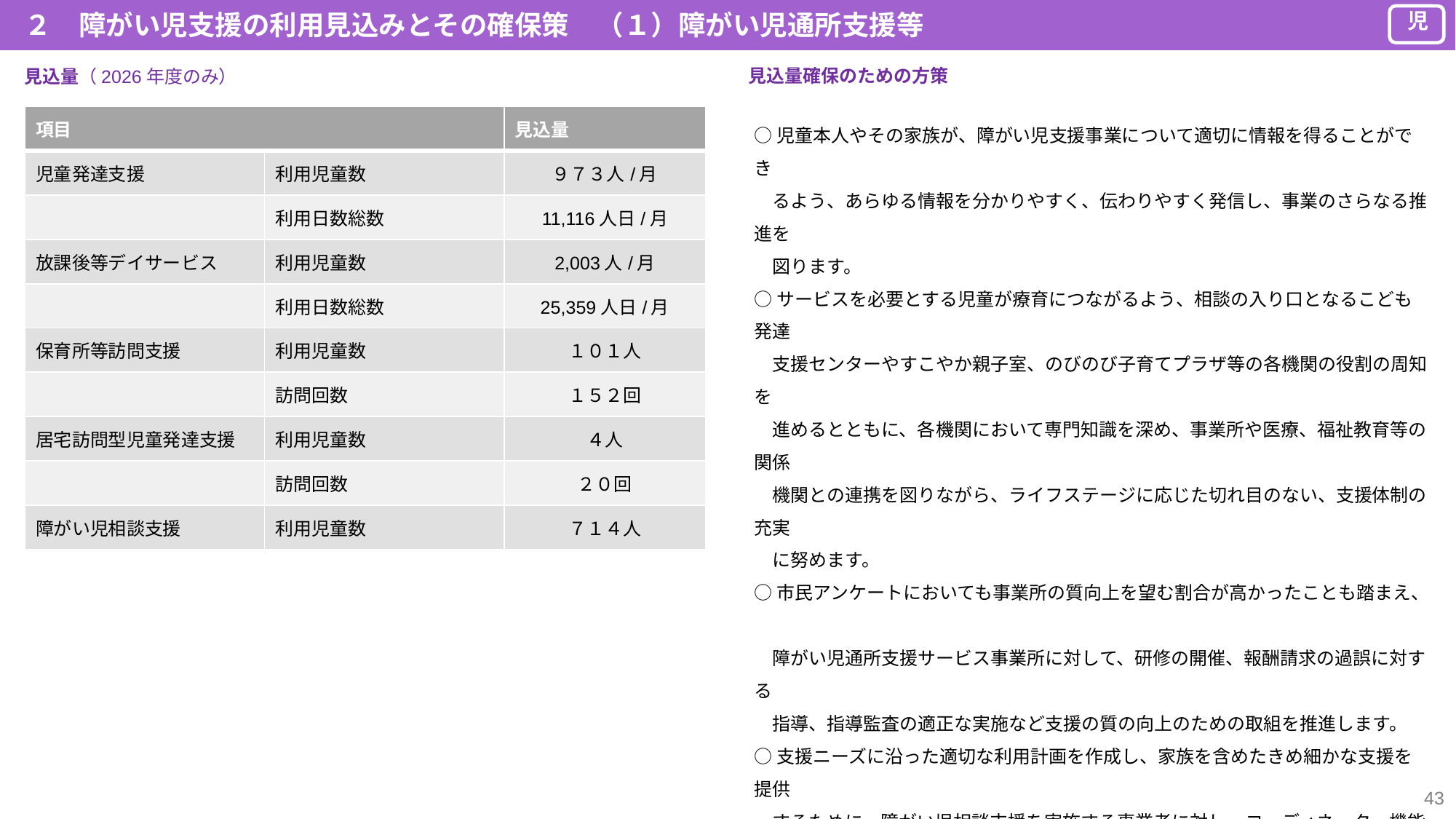

２　障がい児支援の利用見込みとその確保策　（１）障がい児通所支援等
児

見込量確保のための方策
見込量（2026年度のみ）
| 項目 |  | 見込量 |
| --- | --- | --- |
| 児童発達支援 | 利用児童数 | ９７３人/月 |
|  | 利用日数総数 | 11,116人日/月 |
| 放課後等デイサービス | 利用児童数 | 2,003人/月 |
|  | 利用日数総数 | 25,359人日/月 |
| 保育所等訪問支援 | 利用児童数 | １０１人 |
|  | 訪問回数 | １５２回 |
| 居宅訪問型児童発達支援 | 利用児童数 | ４人 |
|  | 訪問回数 | ２０回 |
| 障がい児相談支援 | 利用児童数 | ７１４人 |
○児童本人やその家族が、障がい児支援事業について適切に情報を得ることができ
　るよう、あらゆる情報を分かりやすく、伝わりやすく発信し、事業のさらなる推進を
　図ります。
○サービスを必要とする児童が療育につながるよう、相談の入り口となるこども発達
　支援センターやすこやか親子室、のびのび子育てプラザ等の各機関の役割の周知を
　進めるとともに、各機関において専門知識を深め、事業所や医療、福祉教育等の関係
　機関との連携を図りながら、ライフステージに応じた切れ目のない、支援体制の充実
　に努めます。
○市民アンケートにおいても事業所の質向上を望む割合が高かったことも踏まえ、
　障がい児通所支援サービス事業所に対して、研修の開催、報酬請求の過誤に対する
　指導、指導監査の適正な実施など支援の質の向上のための取組を推進します。
○支援ニーズに沿った適切な利用計画を作成し、家族を含めたきめ細かな支援を提供
　するために、障がい児相談支援を実施する事業者に対し、コーディネーター機能強化
　に向けた研修や啓発を実施します。
〇医療的ケアを必要とする児童等、障がいの特性に応じたニーズの把握に努めると
　ともに、次世代育成支援対策施設整備交付金等を活用した施設整備補助事業の周知
　を進めるなど、引き続き障がい児支援に係る事業所の充実を図ります。
43